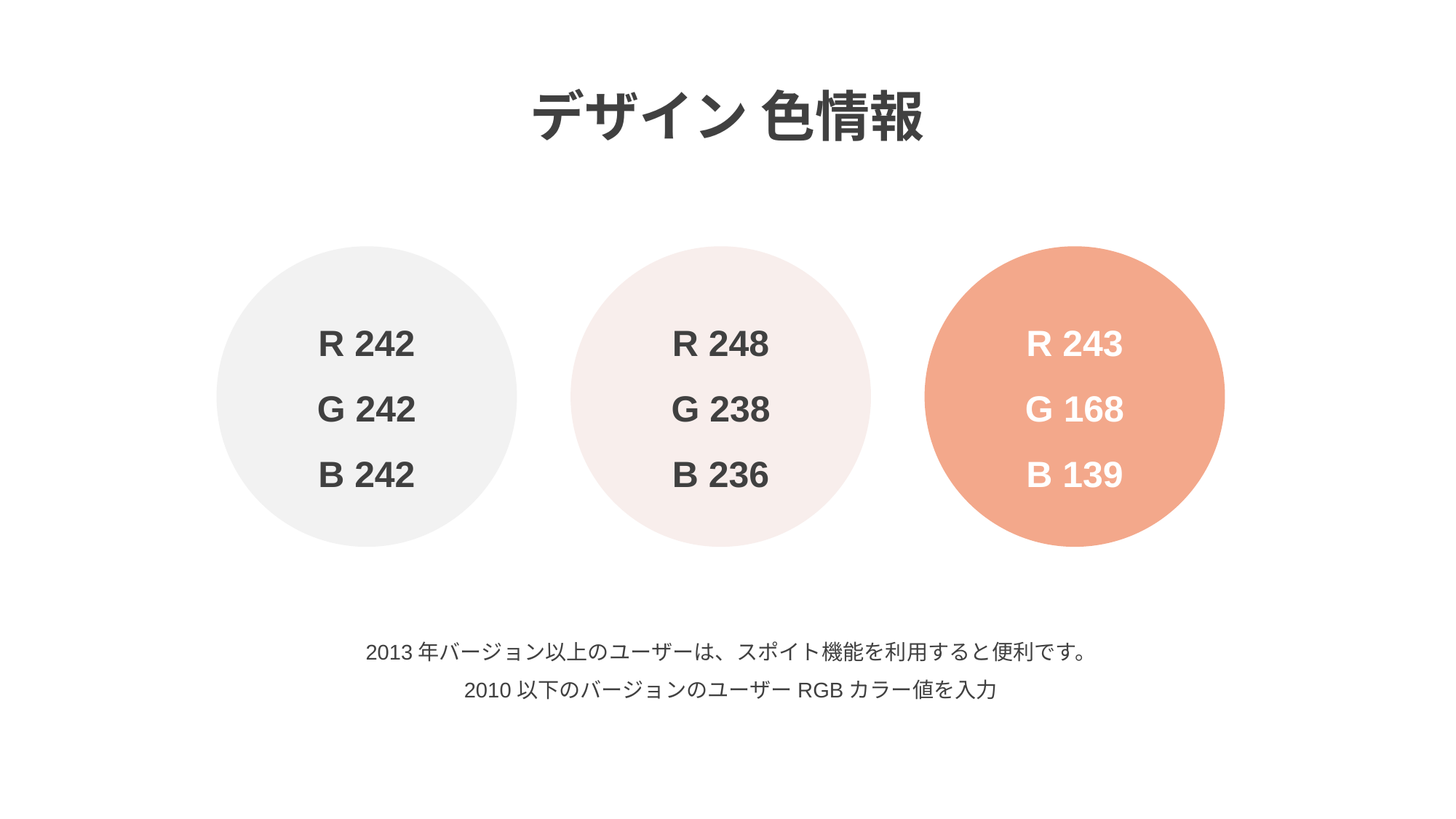

デザイン 色情報
R 242
G 242
B 242
R 248
G 238
B 236
R 243
G 168
B 139
2013年バージョン以上のユーザーは、スポイト機能を利用すると便利です。
2010以下のバージョンのユーザーRGBカラー値を入力